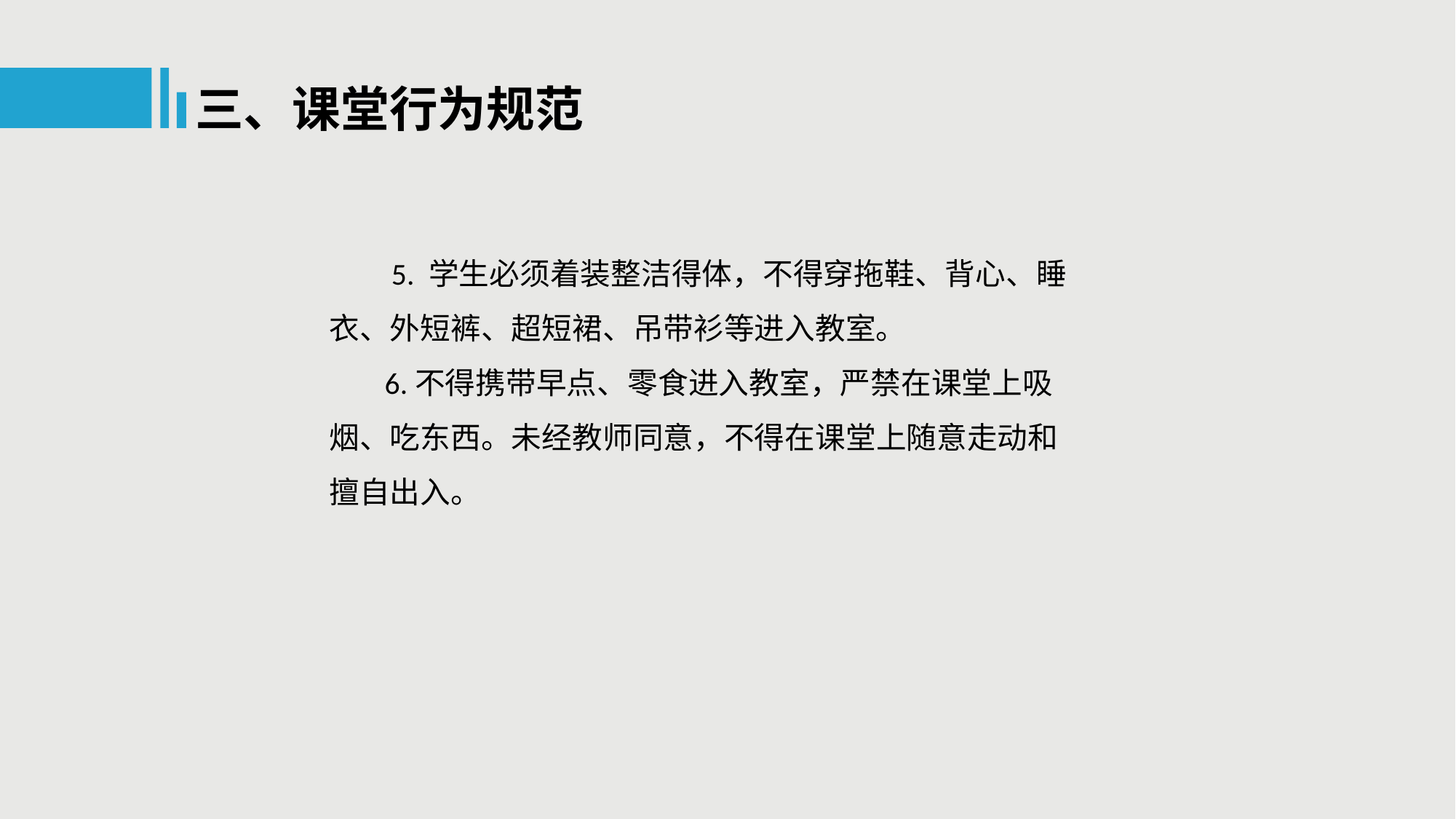

三、课堂行为规范

         5. 学生必须着装整洁得体，不得穿拖鞋、背心、睡衣、外短裤、超短裙、吊带衫等进入教室。
        6.不得携带早点、零食进入教室，严禁在课堂上吸烟、吃东西。未经教师同意，不得在课堂上随意走动和擅自出入。